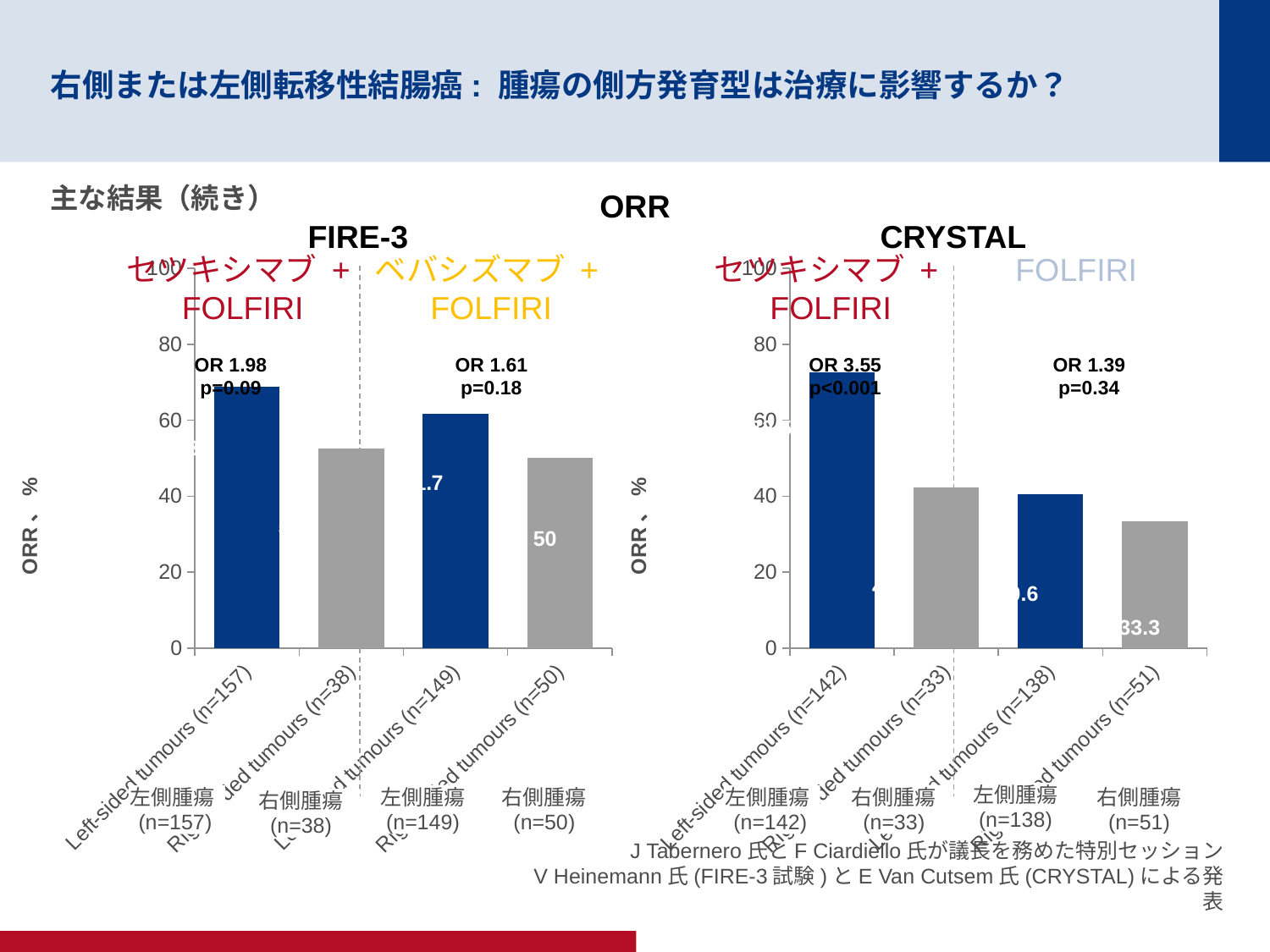

# 右側または左側転移性結腸癌: 腫瘍の側方発育型は治療に影響するか？
主な結果（続き）
ORR
FIRE-3
CRYSTAL
セツキシマブ +
FOLFIRI
ベバシズマブ +
FOLFIRI
セツキシマブ +
FOLFIRI
FOLFIRI

### Chart

| Category | Column1 |
|---|---|
| Left-sided tumours (n=157) | 68.8 |
| Right-sided tumours (n=38) | 52.6 |
| Left-sided tumours (n=149) | 61.7 |
| Right-sided tumours (n=50) | 50.0 |

### Chart

| Category | Column1 |
|---|---|
| Left-sided tumours (n=142) | 72.5 |
| Right-sided tumours (n=33) | 42.2 |
| Left-sided tumours (n=138) | 40.6 |
| Right-sided tumours (n=51) | 33.300000000000004 |
OR 1.98
p=0.09
OR 1.61
p=0.18
OR 3.55
p<0.001
OR 1.39
p=0.34
72.5
ORR、%
ORR、%
42.2
40.6
33.3
左側腫瘍 (n=138)
左側腫瘍 (n=149)
右側腫瘍 (n=33)
左側腫瘍 (n=157)
右側腫瘍 (n=50)
左側腫瘍 (n=142)
右側腫瘍 (n=51)
右側腫瘍 (n=38)
J Tabernero氏とF Ciardiello氏が議長を務めた特別セッション
V Heinemann氏(FIRE-3試験)とE Van Cutsem氏(CRYSTAL)による発表